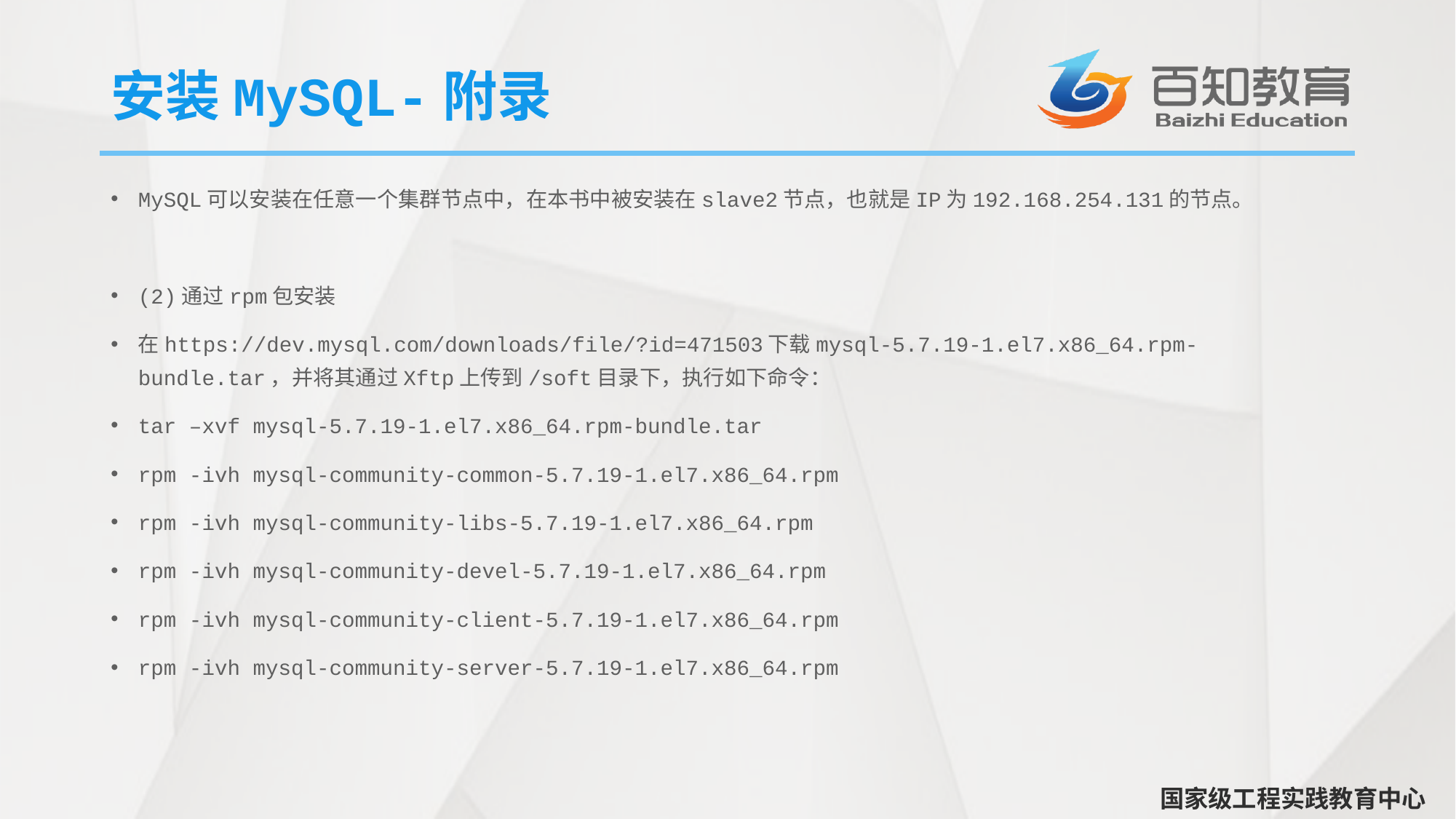

# 安装MySQL-附录
MySQL可以安装在任意一个集群节点中，在本书中被安装在slave2节点，也就是IP为192.168.254.131的节点。

(2)通过rpm包安装
在https://dev.mysql.com/downloads/file/?id=471503下载mysql-5.7.19-1.el7.x86_64.rpm-bundle.tar，并将其通过Xftp上传到/soft目录下，执行如下命令：
tar –xvf mysql-5.7.19-1.el7.x86_64.rpm-bundle.tar
rpm -ivh mysql-community-common-5.7.19-1.el7.x86_64.rpm
rpm -ivh mysql-community-libs-5.7.19-1.el7.x86_64.rpm
rpm -ivh mysql-community-devel-5.7.19-1.el7.x86_64.rpm
rpm -ivh mysql-community-client-5.7.19-1.el7.x86_64.rpm
rpm -ivh mysql-community-server-5.7.19-1.el7.x86_64.rpm